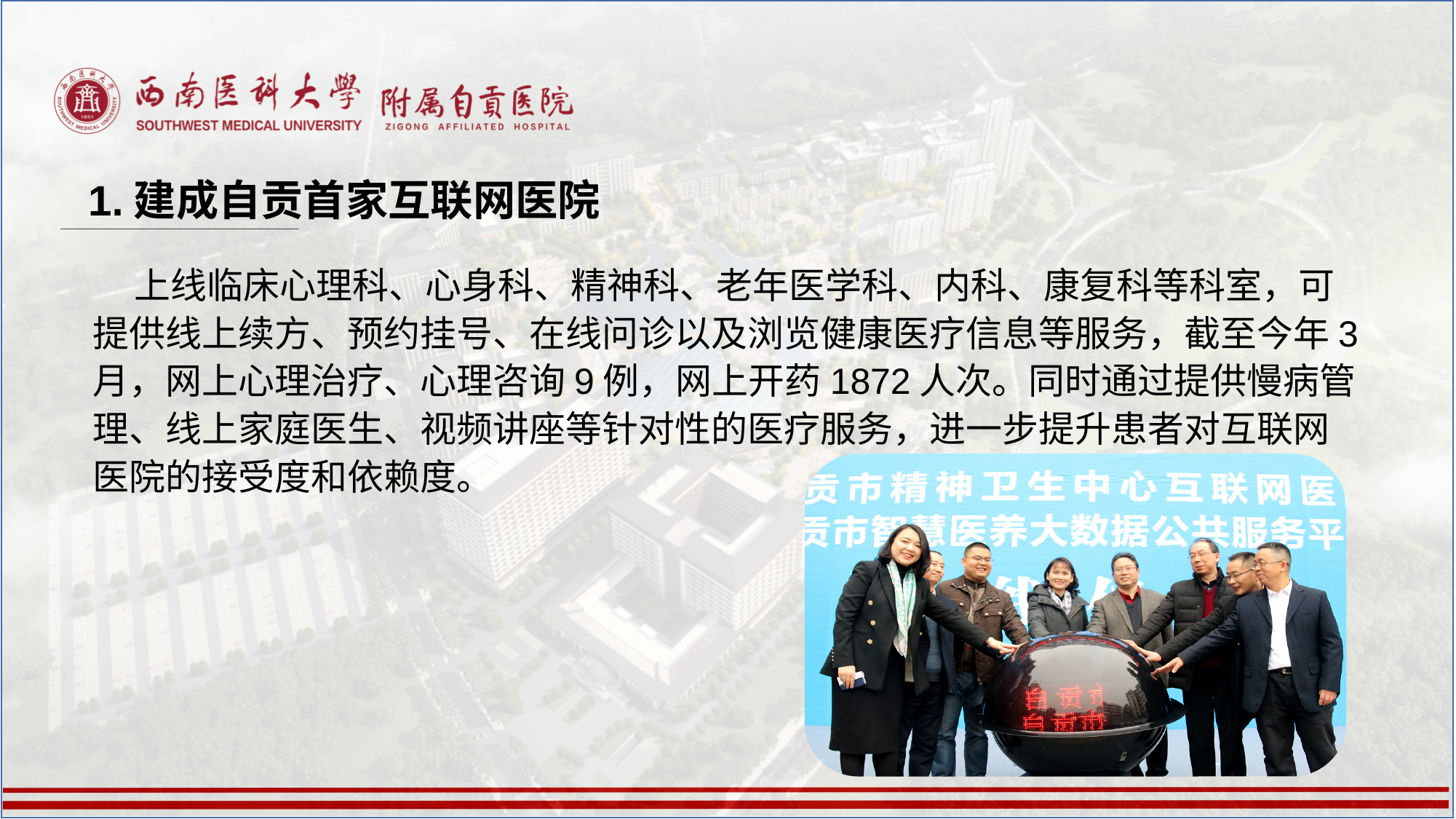

1.建成自贡首家互联网医院
    上线临床心理科、心身科、精神科、老年医学科、内科、康复科等科室，可提供线上续方、预约挂号、在线问诊以及浏览健康医疗信息等服务，截至今年3月，网上心理治疗、心理咨询9例，网上开药1872人次。同时通过提供慢病管理、线上家庭医生、视频讲座等针对性的医疗服务，进一步提升患者对互联网医院的接受度和依赖度。